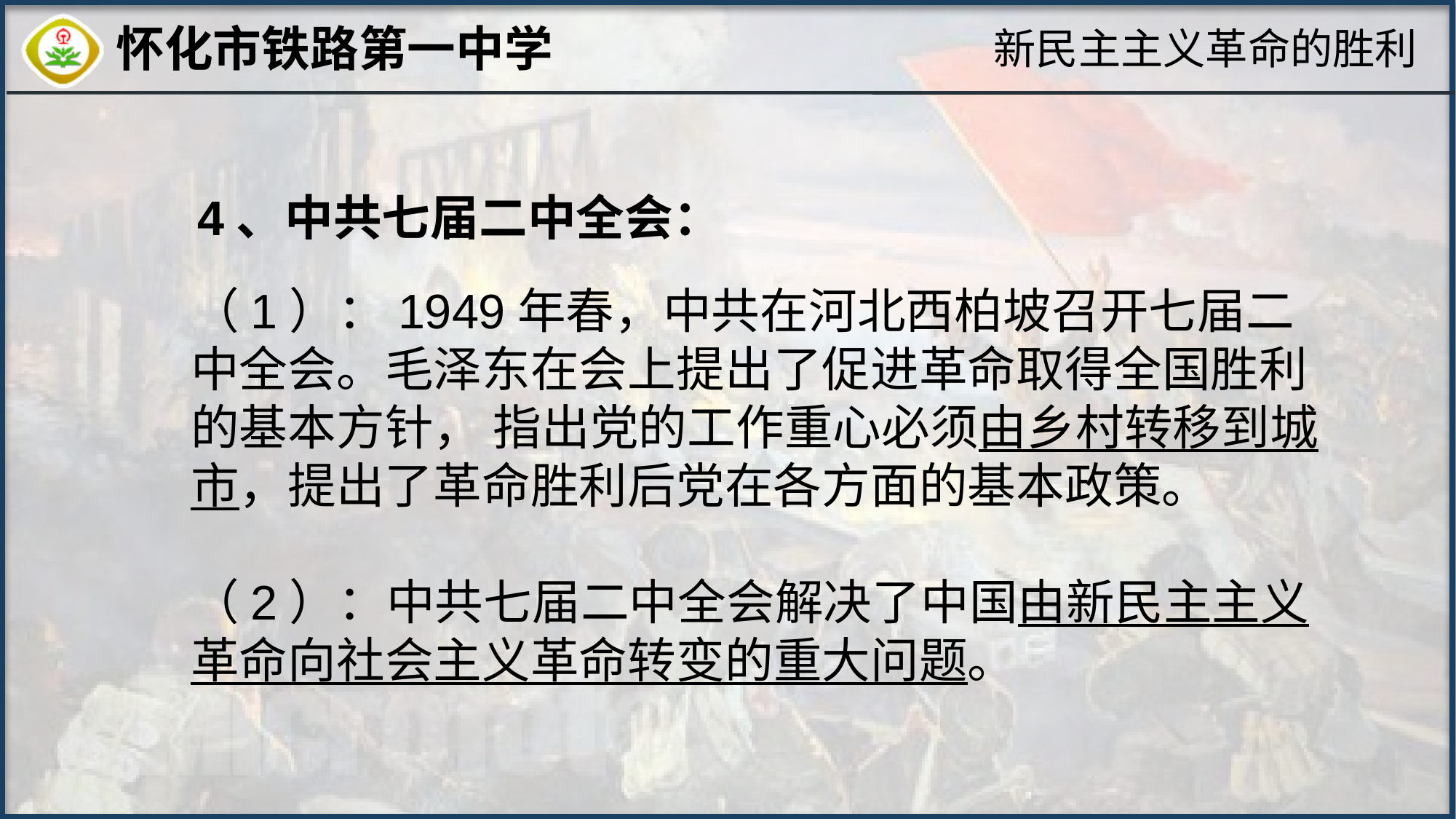

新民主主义革命的胜利
4、中共七届二中全会：

（1）：1949年春，中共在河北西柏坡召开七届二中全会。毛泽东在会上提出了促进革命取得全国胜利的基本方针， 指出党的工作重心必须由乡村转移到城市，提出了革命胜利后党在各方面的基本政策。

（2）：中共七届二中全会解决了中国由新民主主义革命向社会主义革命转变的重大问题。